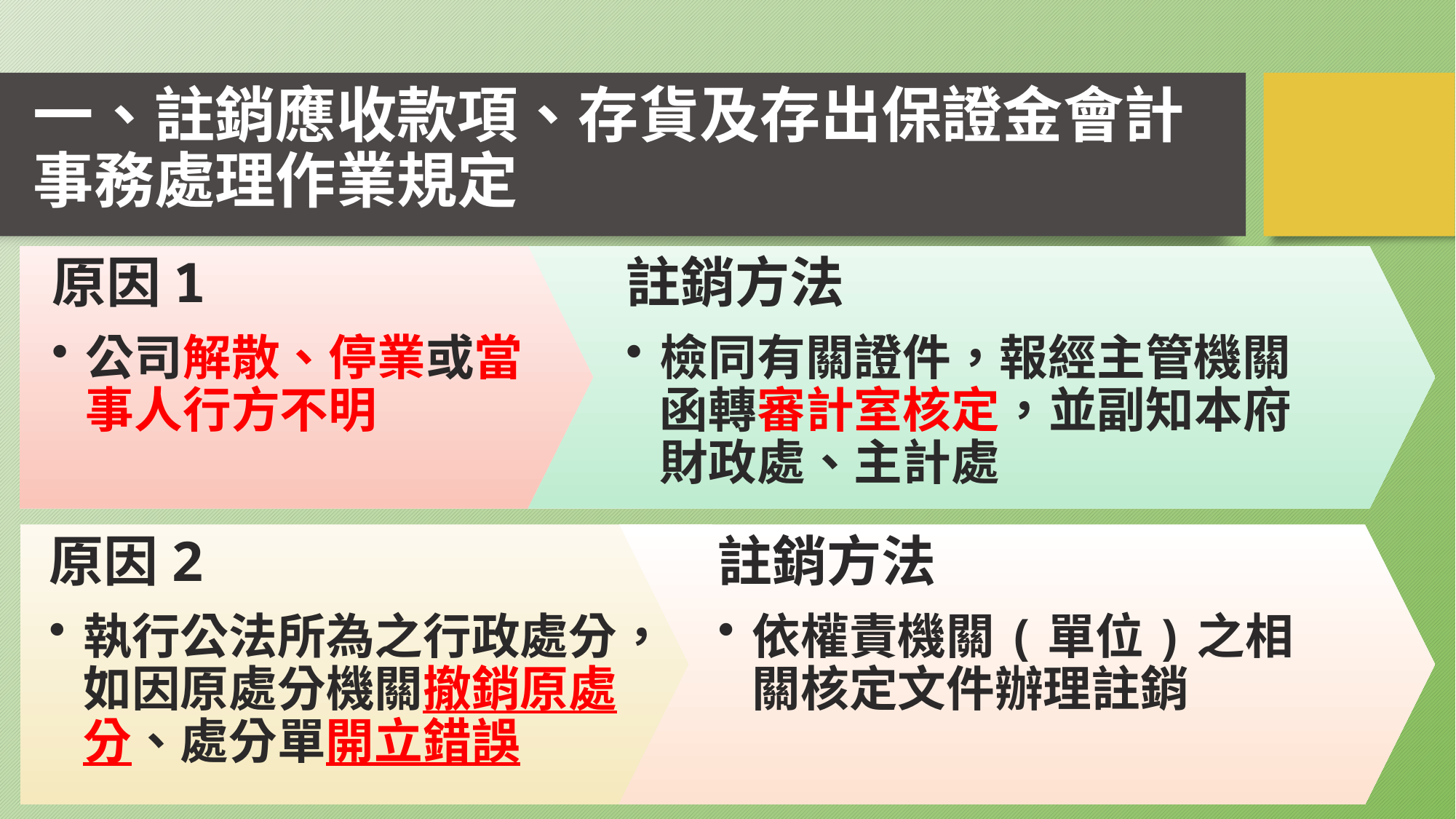

# 一、註銷應收款項、存貨及存出保證金會計事務處理作業規定
原因1
公司解散、停業或當事人行方不明
註銷方法
檢同有關證件，報經主管機關函轉審計室核定，並副知本府財政處、主計處
原因2
執行公法所為之行政處分，如因原處分機關撤銷原處分、處分單開立錯誤
註銷方法
依權責機關(單位)之相關核定文件辦理註銷